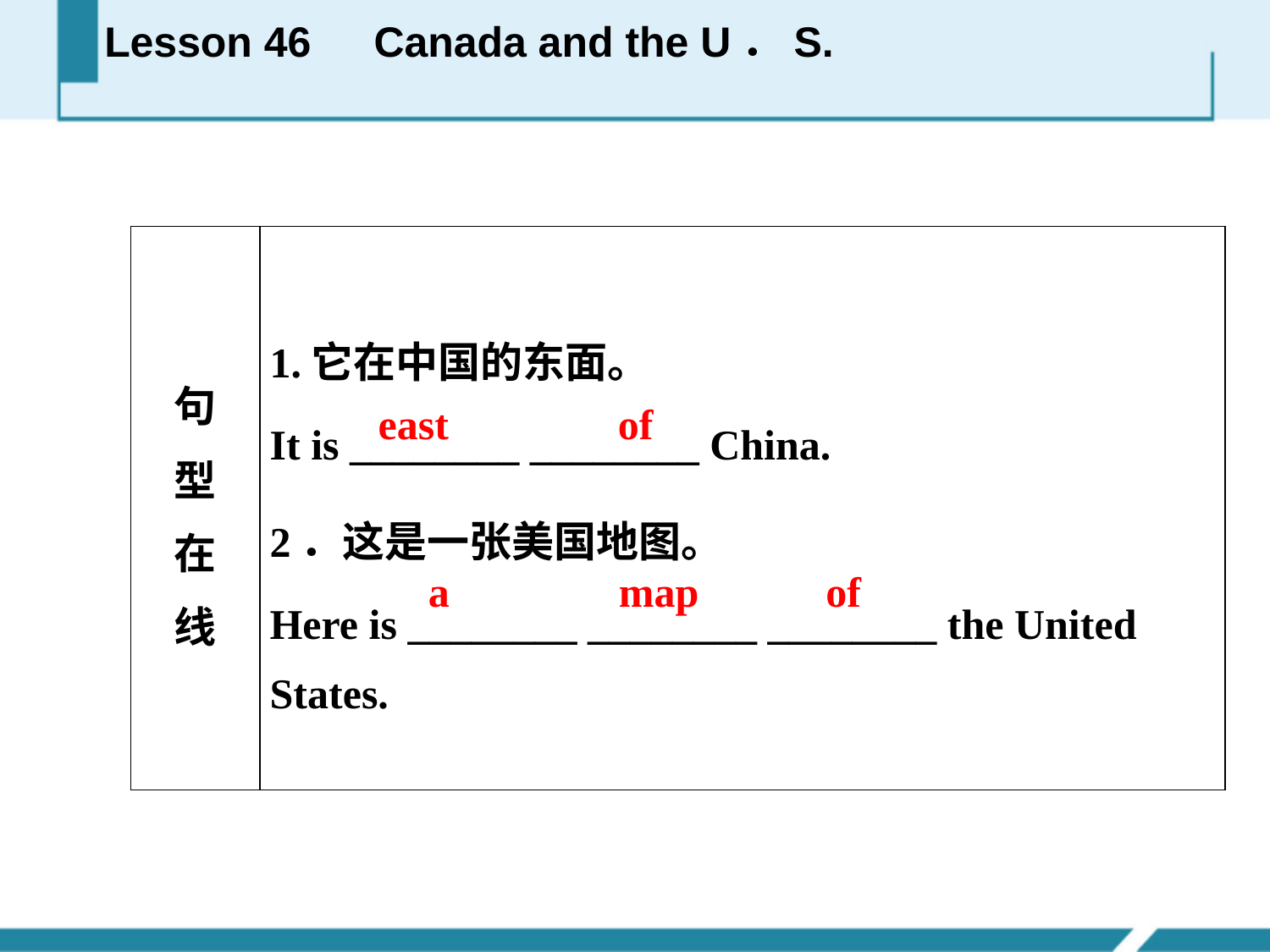

Lesson 46　Canada and the U．S.
| 句 型 在 线 | 1.它在中国的东面。 It is \_\_\_\_\_\_\_\_ \_\_\_\_\_\_\_\_ China. 2．这是一张美国地图。 Here is \_\_\_\_\_\_\_\_ \_\_\_\_\_\_\_\_ \_\_\_\_\_\_\_\_ the United States. |
| --- | --- |
east                of

a                map            of